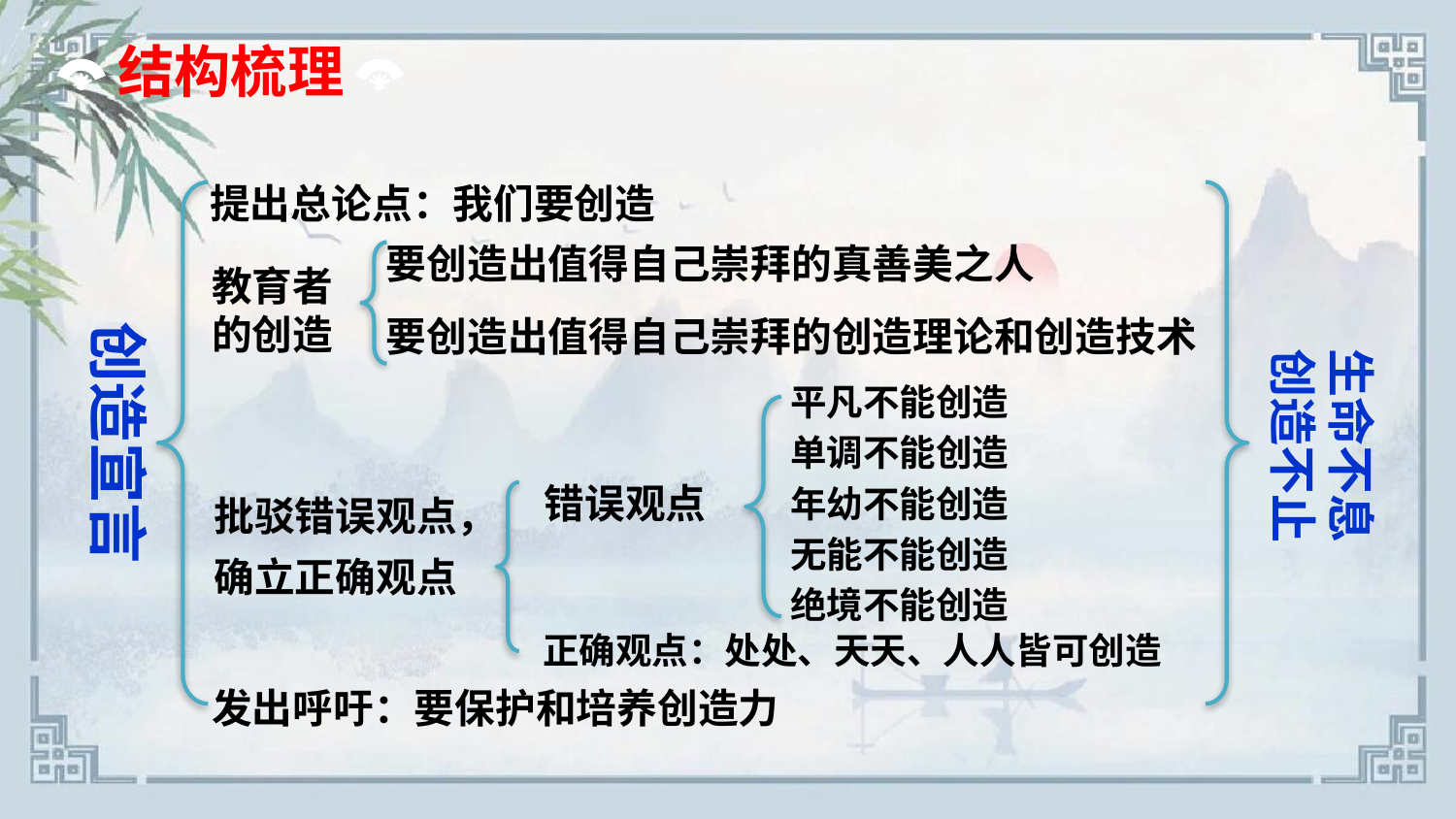

结构梳理

提出总论点：我们要创造

生命不息
创造不止
要创造出值得自己崇拜的真善美之人

教育者的创造
创造宣言
要创造出值得自己崇拜的创造理论和创造技术
平凡不能创造

单调不能创造
错误观点
年幼不能创造

批驳错误观点，
确立正确观点
无能不能创造
绝境不能创造
正确观点：处处、天天、人人皆可创造
发出呼吁：要保护和培养创造力